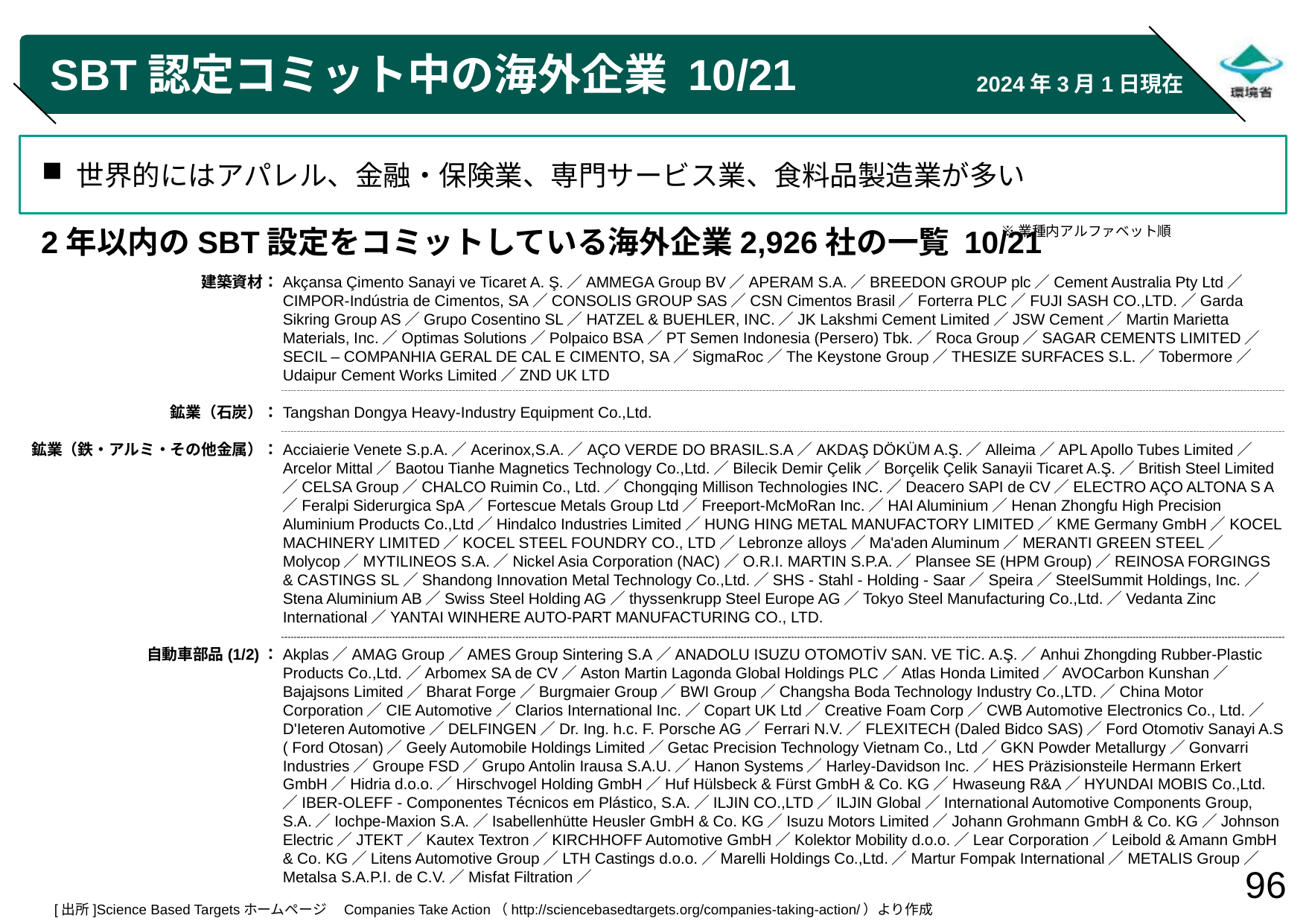

# SBT認定コミット中の海外企業 10/21
2024年3月1日現在
世界的にはアパレル、金融・保険業、専門サービス業、食料品製造業が多い
※業種内アルファベット順
2年以内のSBT設定をコミットしている海外企業2,926社の一覧 10/21
建築資材：

鉱業（石炭）：

鉱業（鉄・アルミ・その他金属）：

自動車部品(1/2)：

Akçansa Çimento Sanayi ve Ticaret A. Ş.／AMMEGA Group BV／APERAM S.A.／BREEDON GROUP plc／Cement Australia Pty Ltd／CIMPOR-Indústria de Cimentos, SA／CONSOLIS GROUP SAS／CSN Cimentos Brasil／Forterra PLC／FUJI SASH CO.,LTD.／Garda Sikring Group AS／Grupo Cosentino SL／HATZEL & BUEHLER, INC.／JK Lakshmi Cement Limited／JSW Cement／Martin Marietta Materials, Inc.／Optimas Solutions／Polpaico BSA／PT Semen Indonesia (Persero) Tbk.／Roca Group／SAGAR CEMENTS LIMITED／SECIL – COMPANHIA GERAL DE CAL E CIMENTO, SA／SigmaRoc／The Keystone Group／THESIZE SURFACES S.L.／Tobermore／Udaipur Cement Works Limited／ZND UK LTD

Tangshan Dongya Heavy-Industry Equipment Co.,Ltd.

Acciaierie Venete S.p.A.／Acerinox,S.A.／AÇO VERDE DO BRASIL.S.A／AKDAŞ DÖKÜM A.Ş.／Alleima／APL Apollo Tubes Limited／Arcelor Mittal／Baotou Tianhe Magnetics Technology Co.,Ltd.／Bilecik Demir Çelik／Borçelik Çelik Sanayii Ticaret A.Ş.／British Steel Limited／CELSA Group／CHALCO Ruimin Co., Ltd.／Chongqing Millison Technologies INC.／Deacero SAPI de CV／ELECTRO AÇO ALTONA S A／Feralpi Siderurgica SpA／Fortescue Metals Group Ltd／Freeport-McMoRan Inc.／HAI Aluminium／Henan Zhongfu High Precision Aluminium Products Co.,Ltd／Hindalco Industries Limited／HUNG HING METAL MANUFACTORY LIMITED／KME Germany GmbH／KOCEL MACHINERY LIMITED／KOCEL STEEL FOUNDRY CO., LTD／Lebronze alloys／Ma'aden Aluminum／MERANTI GREEN STEEL／Molycop／MYTILINEOS S.A.／Nickel Asia Corporation (NAC)／O.R.I. MARTIN S.P.A.／Plansee SE (HPM Group)／REINOSA FORGINGS & CASTINGS SL／Shandong Innovation Metal Technology Co.,Ltd.／SHS - Stahl - Holding - Saar／Speira／SteelSummit Holdings, Inc.／Stena Aluminium AB／Swiss Steel Holding AG／thyssenkrupp Steel Europe AG／Tokyo Steel Manufacturing Co.,Ltd.／Vedanta Zinc International／YANTAI WINHERE AUTO-PART MANUFACTURING CO., LTD.

Akplas／AMAG Group／AMES Group Sintering S.A／ANADOLU ISUZU OTOMOTİV SAN. VE TİC. A.Ş.／Anhui Zhongding Rubber-Plastic Products Co.,Ltd.／Arbomex SA de CV／Aston Martin Lagonda Global Holdings PLC／Atlas Honda Limited／AVOCarbon Kunshan／Bajajsons Limited／Bharat Forge／Burgmaier Group／BWI Group／Changsha Boda Technology Industry Co.,LTD.／China Motor Corporation／CIE Automotive／Clarios International Inc.／Copart UK Ltd／Creative Foam Corp／CWB Automotive Electronics Co., Ltd.／D'Ieteren Automotive／DELFINGEN／Dr. Ing. h.c. F. Porsche AG／Ferrari N.V.／FLEXITECH (Daled Bidco SAS)／Ford Otomotiv Sanayi A.S ( Ford Otosan)／Geely Automobile Holdings Limited／Getac Precision Technology Vietnam Co., Ltd／GKN Powder Metallurgy／Gonvarri Industries／Groupe FSD／Grupo Antolin Irausa S.A.U.／Hanon Systems／Harley-Davidson Inc.／HES Präzisionsteile Hermann Erkert GmbH／Hidria d.o.o.／Hirschvogel Holding GmbH／Huf Hülsbeck & Fürst GmbH & Co. KG／Hwaseung R&A／HYUNDAI MOBIS Co.,Ltd.／IBER-OLEFF - Componentes Técnicos em Plástico, S.A.／ILJIN CO.,LTD／ILJIN Global／International Automotive Components Group, S.A.／Iochpe-Maxion S.A.／Isabellenhütte Heusler GmbH & Co. KG／Isuzu Motors Limited／Johann Grohmann GmbH & Co. KG／Johnson Electric／JTEKT／Kautex Textron／KIRCHHOFF Automotive GmbH／Kolektor Mobility d.o.o.／Lear Corporation／Leibold & Amann GmbH & Co. KG／Litens Automotive Group／LTH Castings d.o.o.／Marelli Holdings Co.,Ltd.／Martur Fompak International／METALIS Group／Metalsa S.A.P.I. de C.V.／Misfat Filtration／

[出所]Science Based Targetsホームページ　Companies Take Action（http://sciencebasedtargets.org/companies-taking-action/）より作成